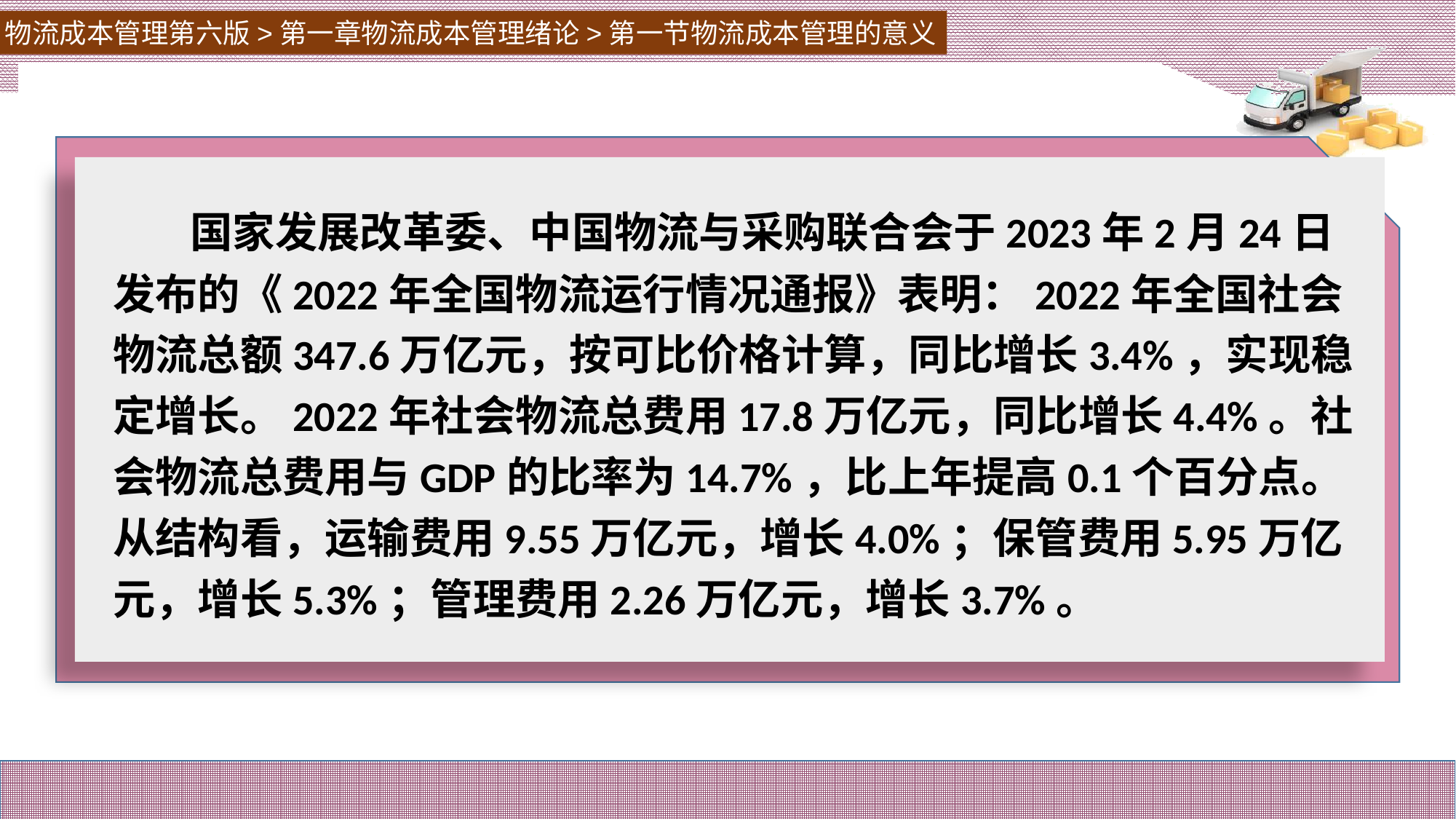

物流成本管理第六版>第一章物流成本管理绪论>第一节物流成本管理的意义
# 国家发展改革委、中国物流与采购联合会于2023年2月24日发布的《2022年全国物流运行情况通报》表明：2022年全国社会物流总额347.6万亿元，按可比价格计算，同比增长3.4%，实现稳定增长。2022年社会物流总费用17.8万亿元，同比增长4.4%。社会物流总费用与GDP的比率为14.7%，比上年提高0.1个百分点。从结构看，运输费用9.55万亿元，增长4.0%；保管费用5.95万亿元，增长5.3%；管理费用2.26万亿元，增长3.7%。